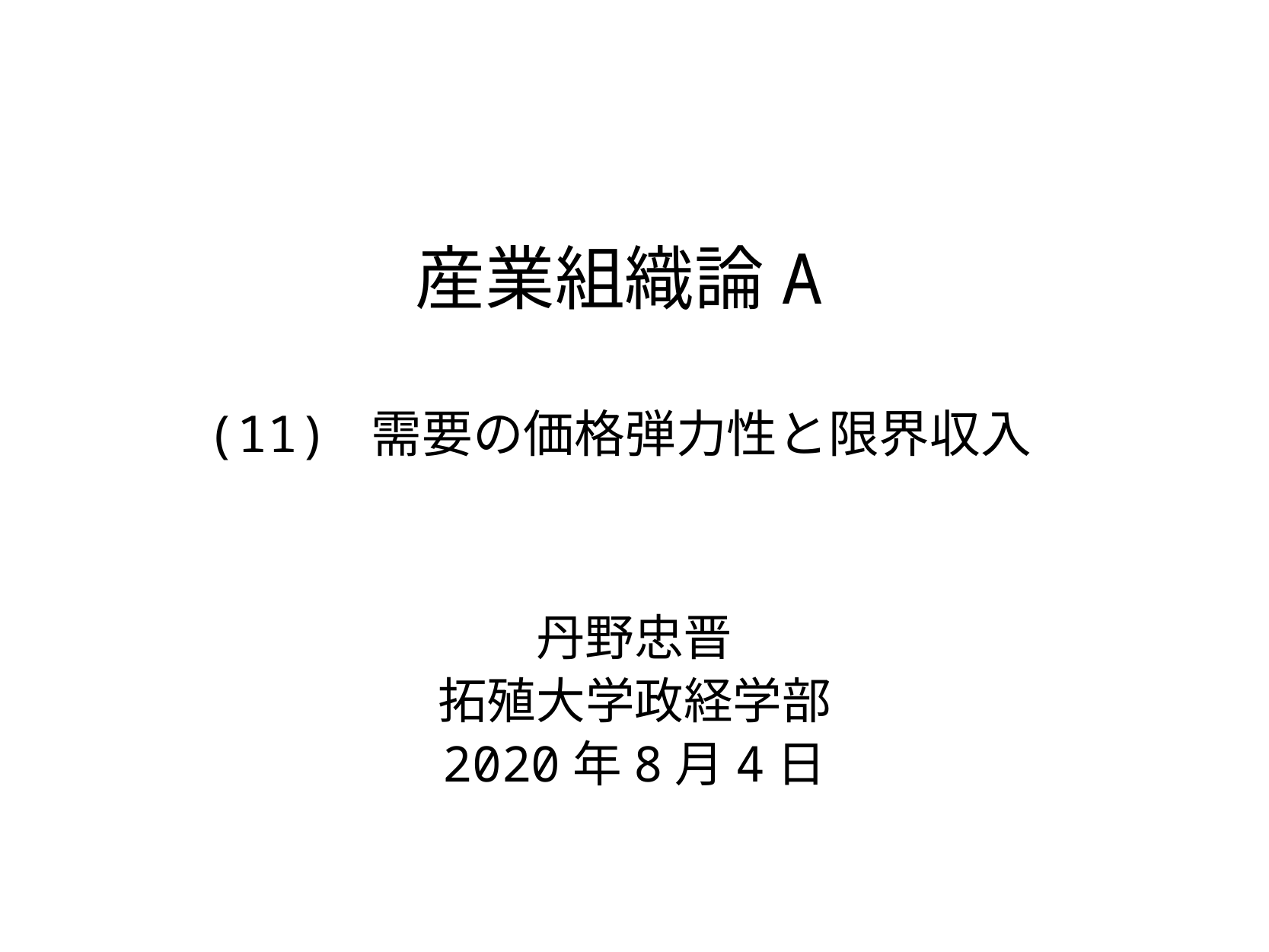

# 産業組織論A (11) 需要の価格弾力性と限界収入

丹野忠晋
拓殖大学政経学部
2020年8月4日